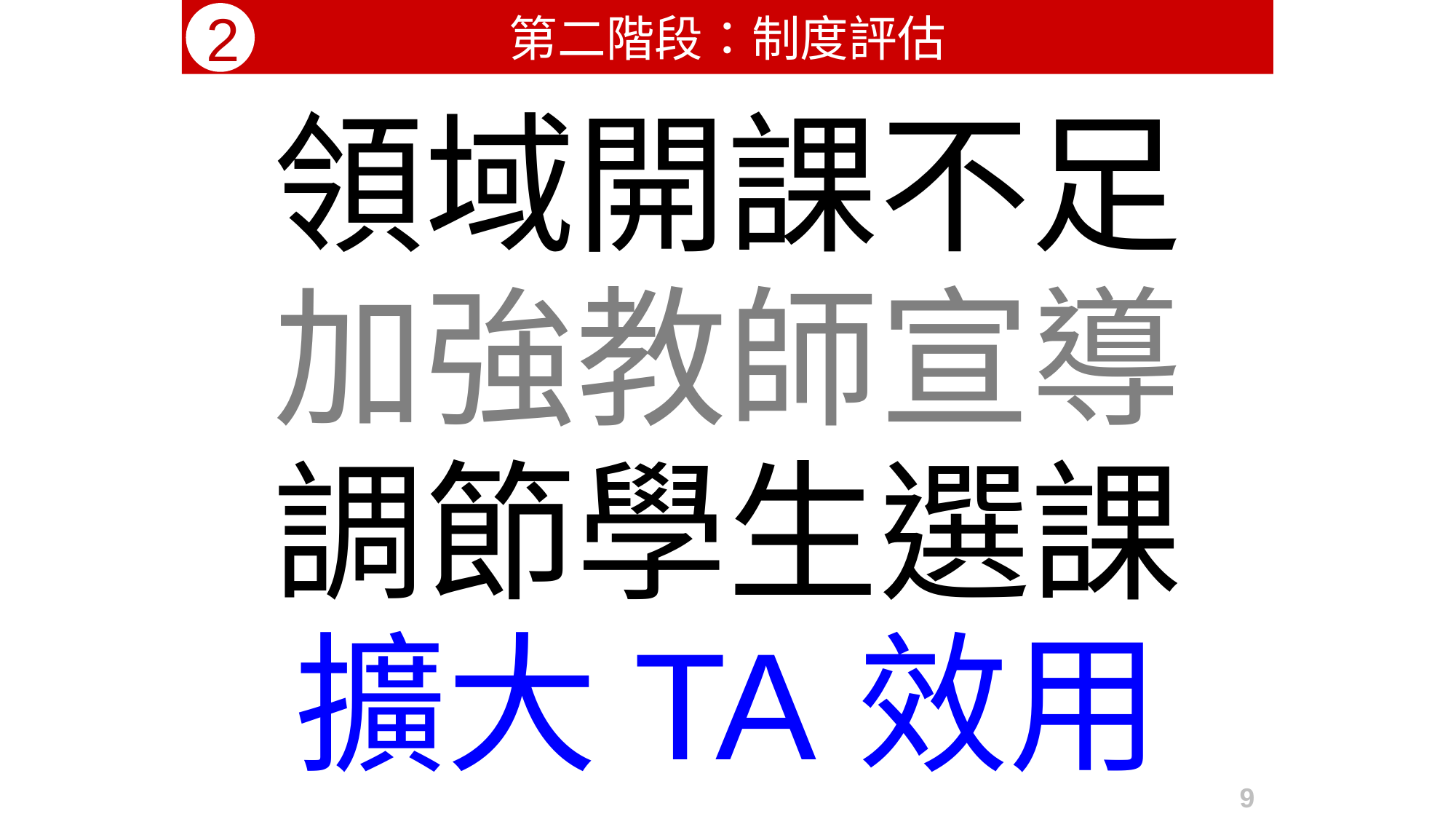

8
第二階段：制度評估
2
領域開課不足
加強教師宣導
調節學生選課
擴大 TA 效用
9